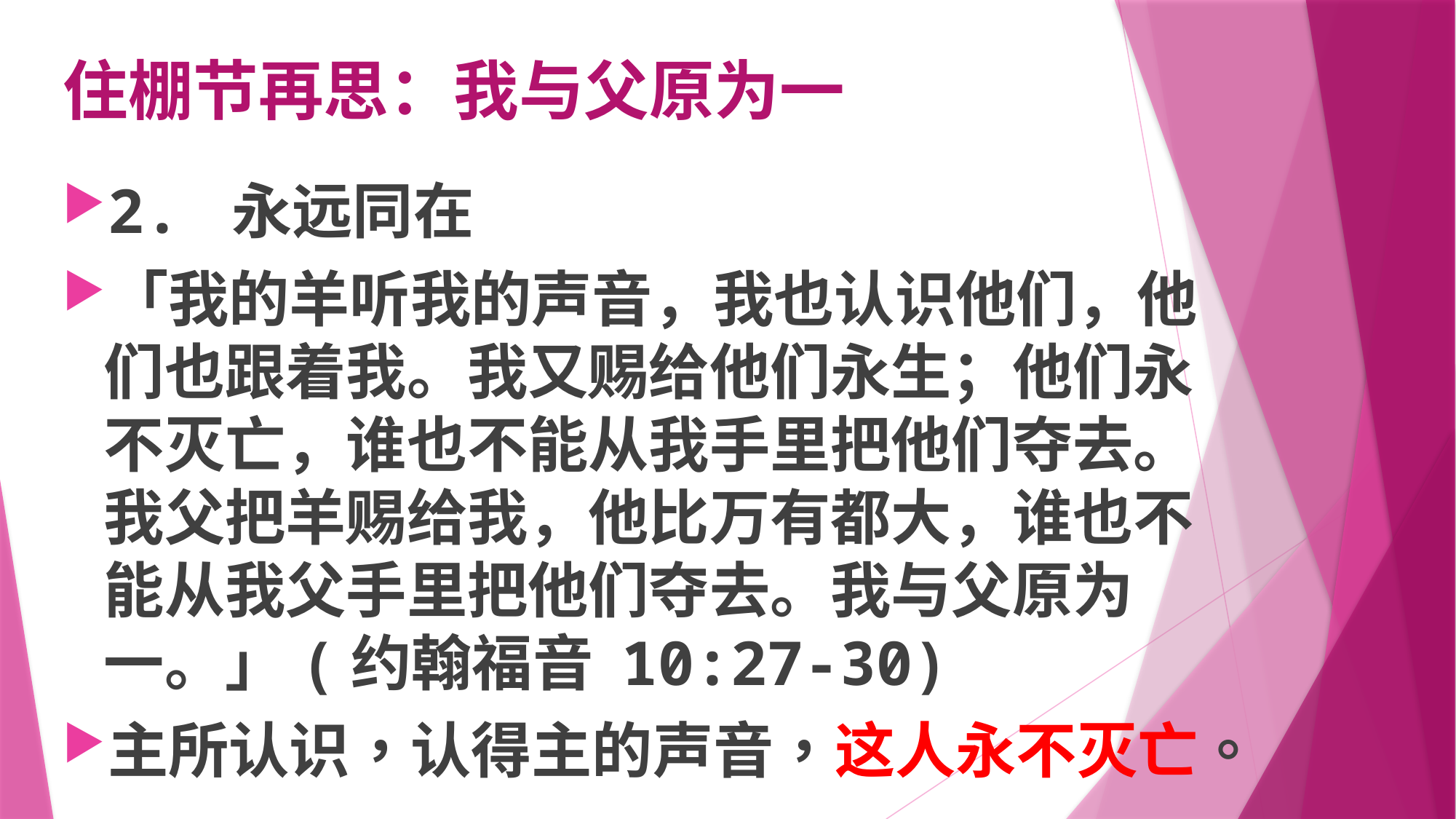

# 住棚节再思：我与父原为一
2. 永远同在
「我的羊听我的声音，我也认识他们，他们也跟着我。我又赐给他们永生；他们永不灭亡，谁也不能从我手里把他们夺去。我父把羊赐给我，他比万有都大，谁也不能从我父手里把他们夺去。我与父原为一。」(约翰福音 10:27-30)
主所认识，认得主的声音，这人永不灭亡。